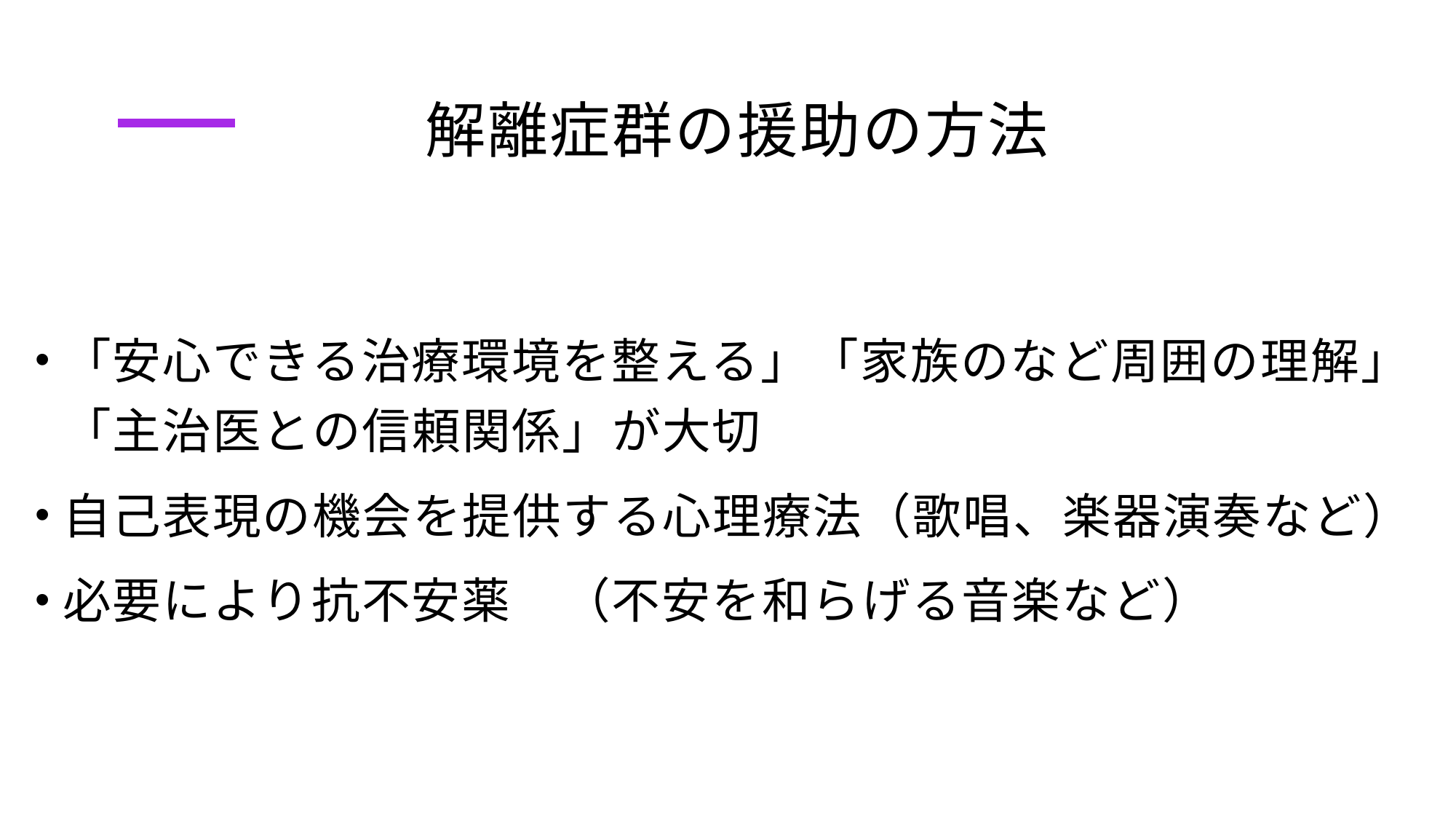

# 解離症群の援助の方法
「安心できる治療環境を整える」「家族のなど周囲の理解」「主治医との信頼関係」が大切
自己表現の機会を提供する心理療法（歌唱、楽器演奏など）
必要により抗不安薬　（不安を和らげる音楽など）